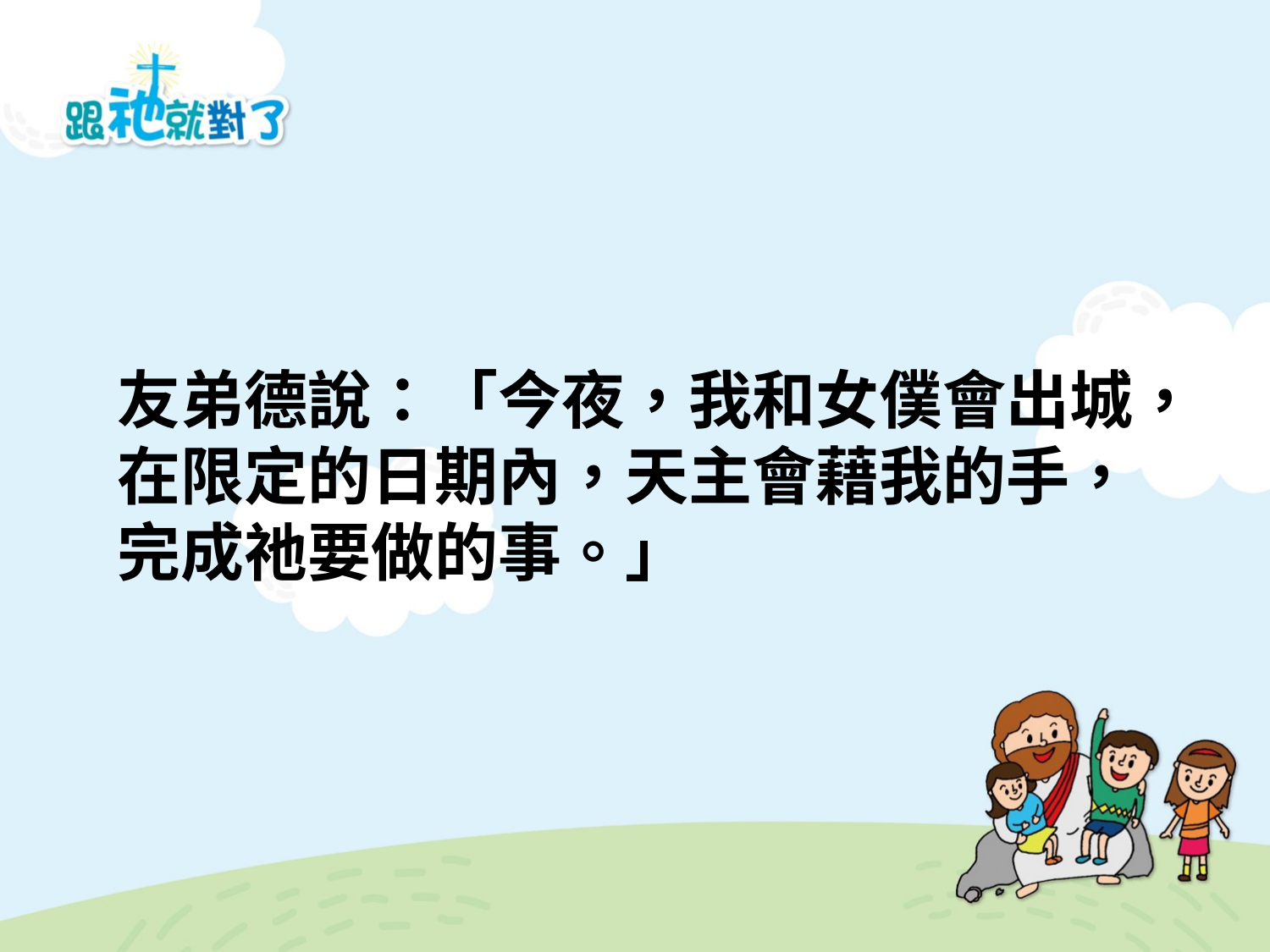

友弟德說：「今夜，我和女僕會出城，在限定的日期內，天主會藉我的手，完成祂要做的事。」